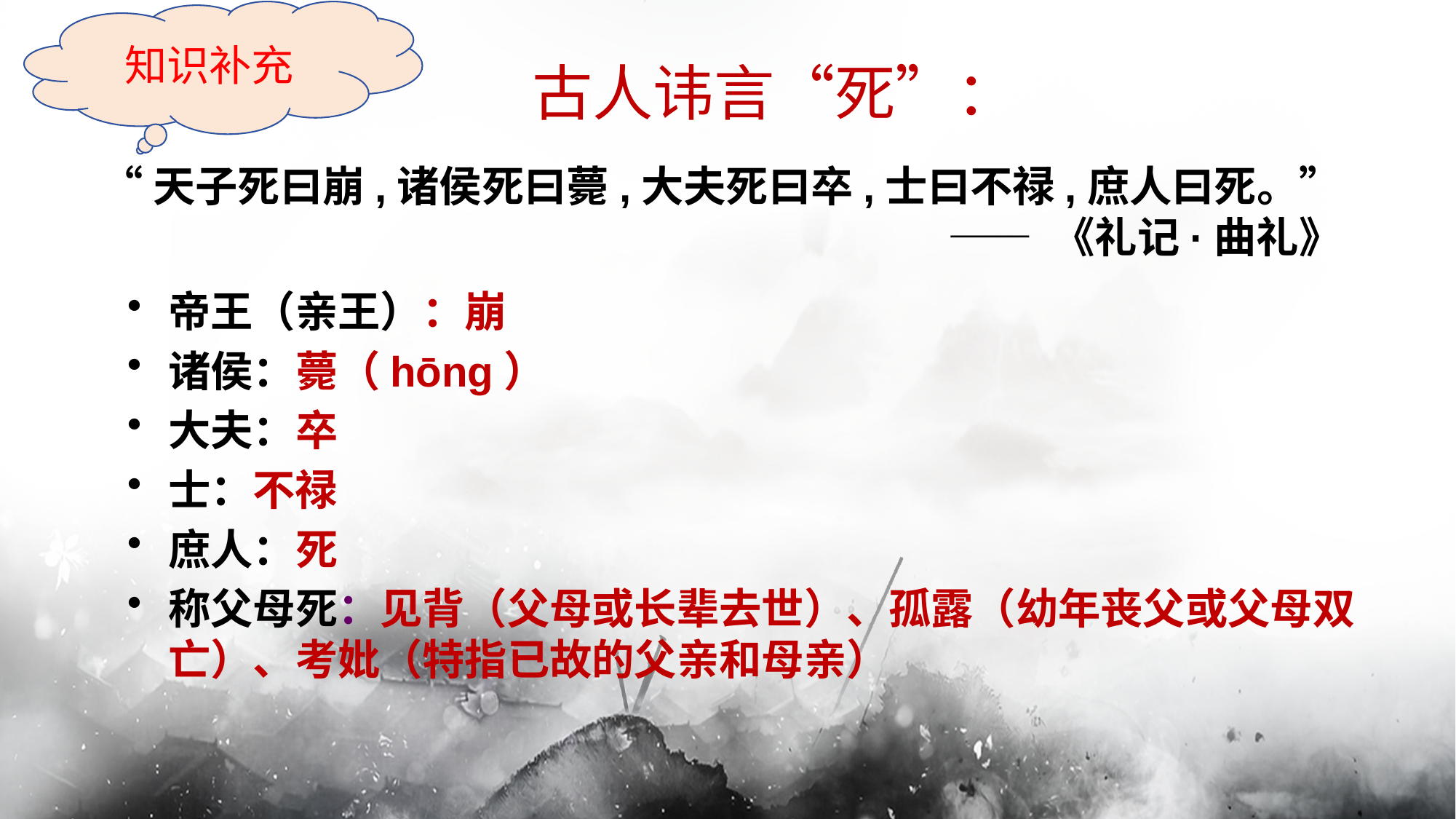

知识补充
古人讳言“死”：
“天子死曰崩,诸侯死曰薨,大夫死曰卒,士曰不禄,庶人曰死。”
—— 《礼记·曲礼》
帝王（亲王）：崩
诸侯：薨（hōng）
大夫：卒
士：不禄
庶人：死
称父母死：见背（父母或长辈去世）、孤露（幼年丧父或父母双亡）、考妣（特指已故的父亲和母亲）